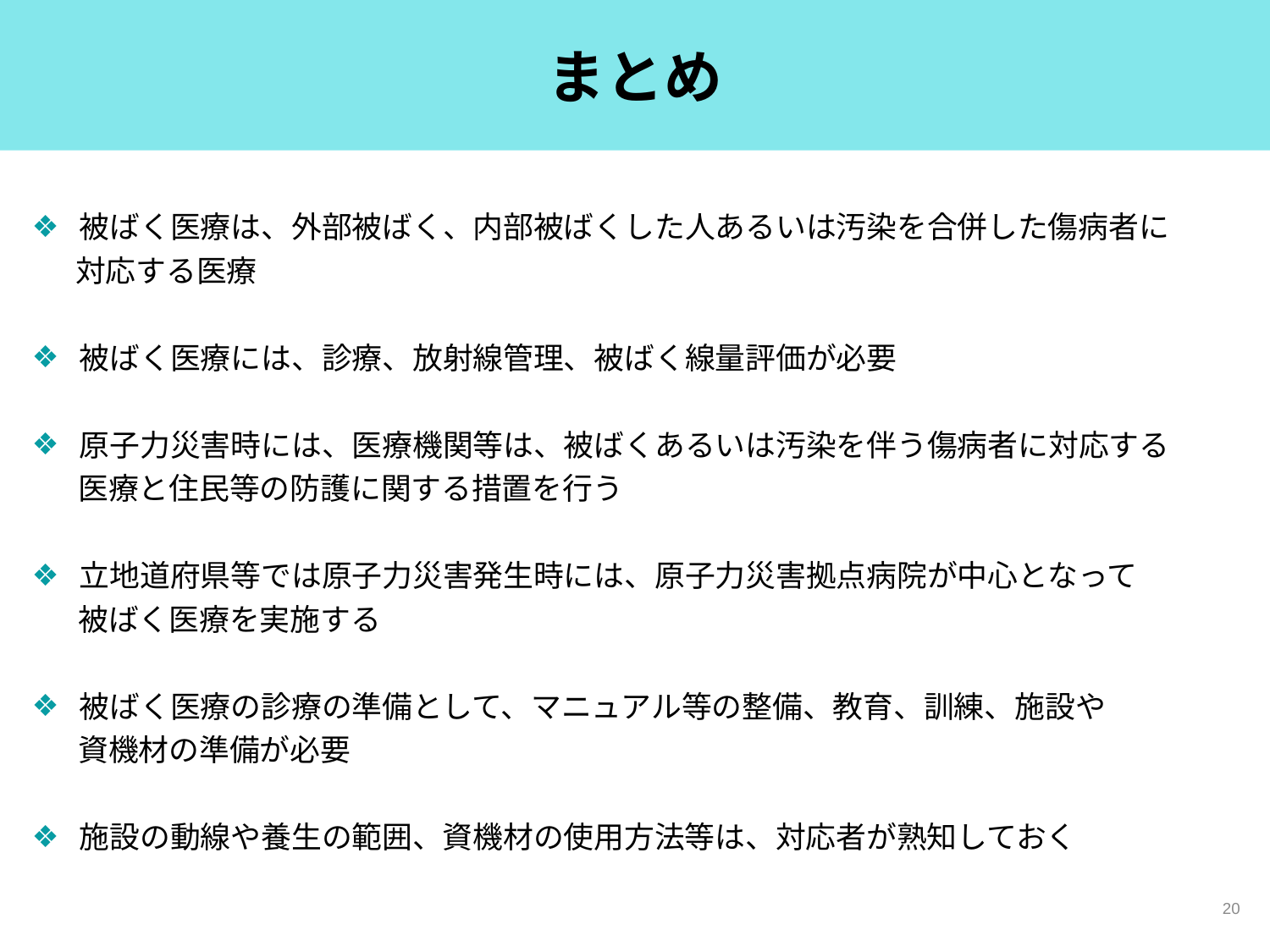

# まとめ
被ばく医療は、外部被ばく、内部被ばくした人あるいは汚染を合併した傷病者に
　  対応する医療

被ばく医療には、診療、放射線管理、被ばく線量評価が必要

原子力災害時には、医療機関等は、被ばくあるいは汚染を伴う傷病者に対応する
      医療と住民等の防護に関する措置を行う

立地道府県等では原子力災害発生時には、原子力災害拠点病院が中心となって
      被ばく医療を実施する

被ばく医療の診療の準備として、マニュアル等の整備、教育、訓練、施設や
      資機材の準備が必要

施設の動線や養生の範囲、資機材の使用方法等は、対応者が熟知しておく
20